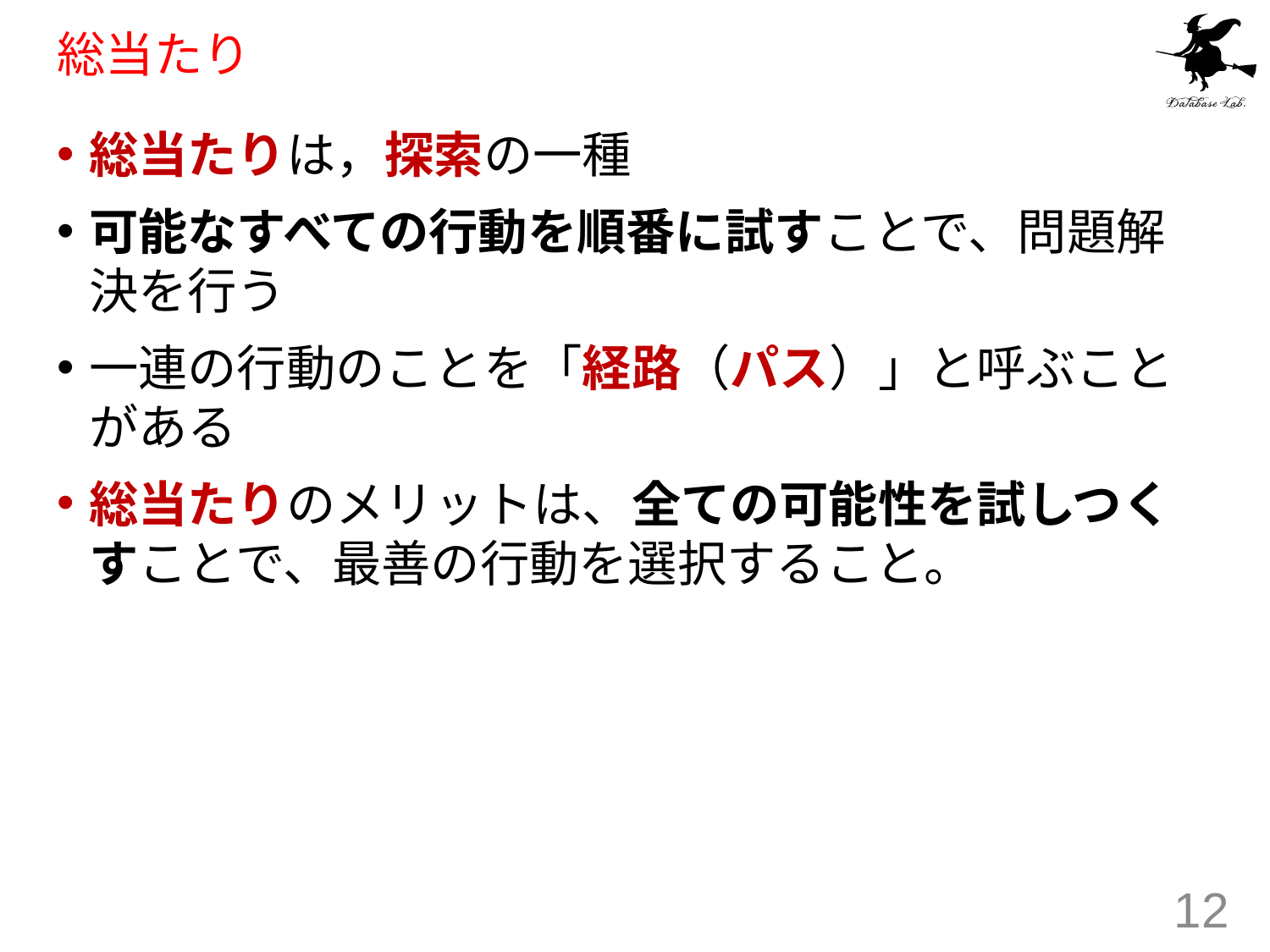

# 総当たり
総当たりは，探索の一種
可能なすべての行動を順番に試すことで、問題解決を行う
一連の行動のことを「経路（パス）」と呼ぶことがある
総当たりのメリットは、全ての可能性を試しつくすことで、最善の行動を選択すること。

12